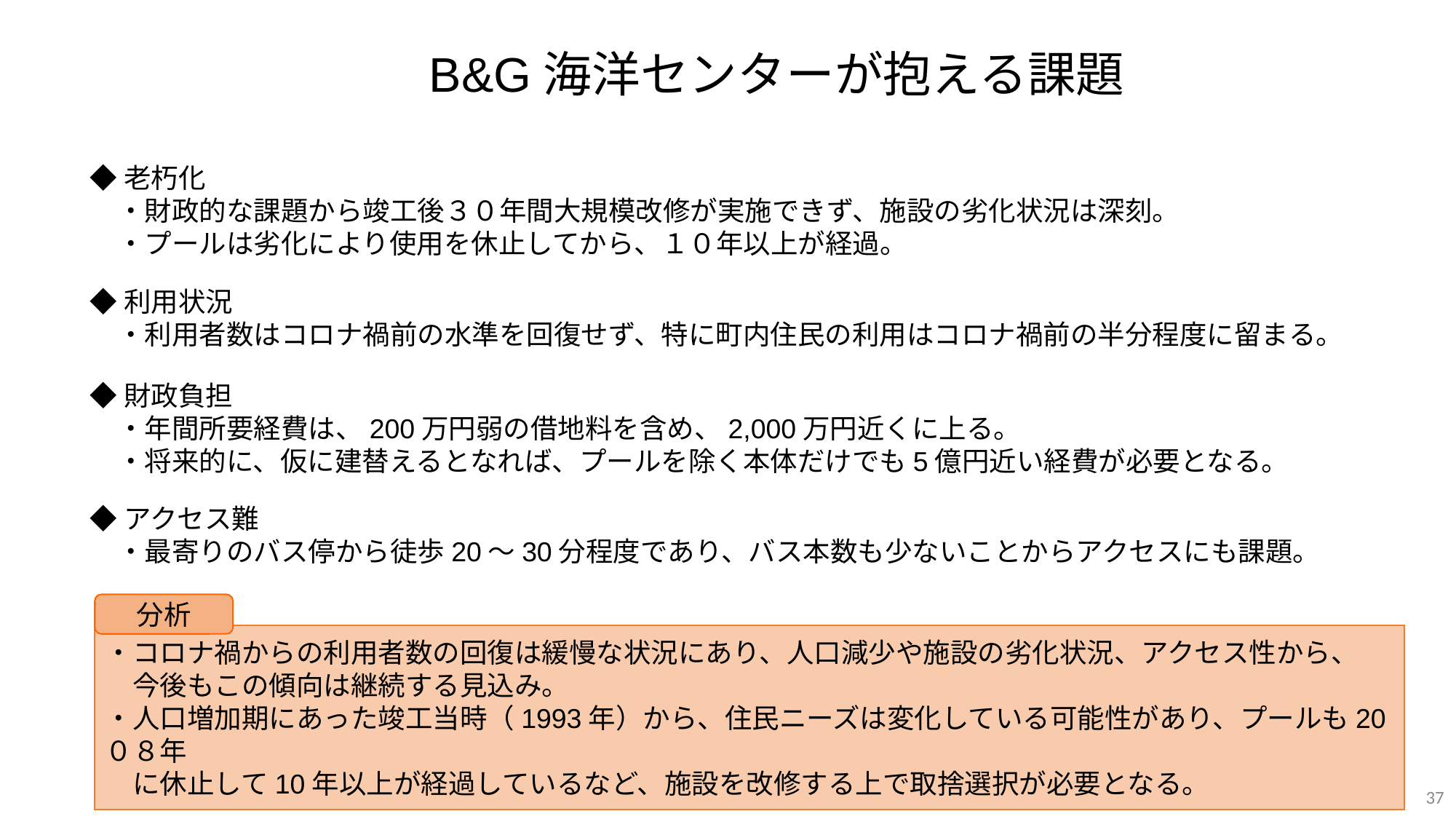

# B&G海洋センターが抱える課題
◆老朽化
　・財政的な課題から竣工後３０年間大規模改修が実施できず、施設の劣化状況は深刻。
　・プールは劣化により使用を休止してから、１０年以上が経過。
◆利用状況
　・利用者数はコロナ禍前の水準を回復せず、特に町内住民の利用はコロナ禍前の半分程度に留まる。
◆財政負担
　・年間所要経費は、200万円弱の借地料を含め、2,000万円近くに上る。
　・将来的に、仮に建替えるとなれば、プールを除く本体だけでも5億円近い経費が必要となる。
◆アクセス難
　・最寄りのバス停から徒歩20～30分程度であり、バス本数も少ないことからアクセスにも課題。
分析
・コロナ禍からの利用者数の回復は緩慢な状況にあり、人口減少や施設の劣化状況、アクセス性から、
　今後もこの傾向は継続する見込み。
・人口増加期にあった竣工当時（1993年）から、住民ニーズは変化している可能性があり、プールも20０８年
　に休止して10年以上が経過しているなど、施設を改修する上で取捨選択が必要となる。
37